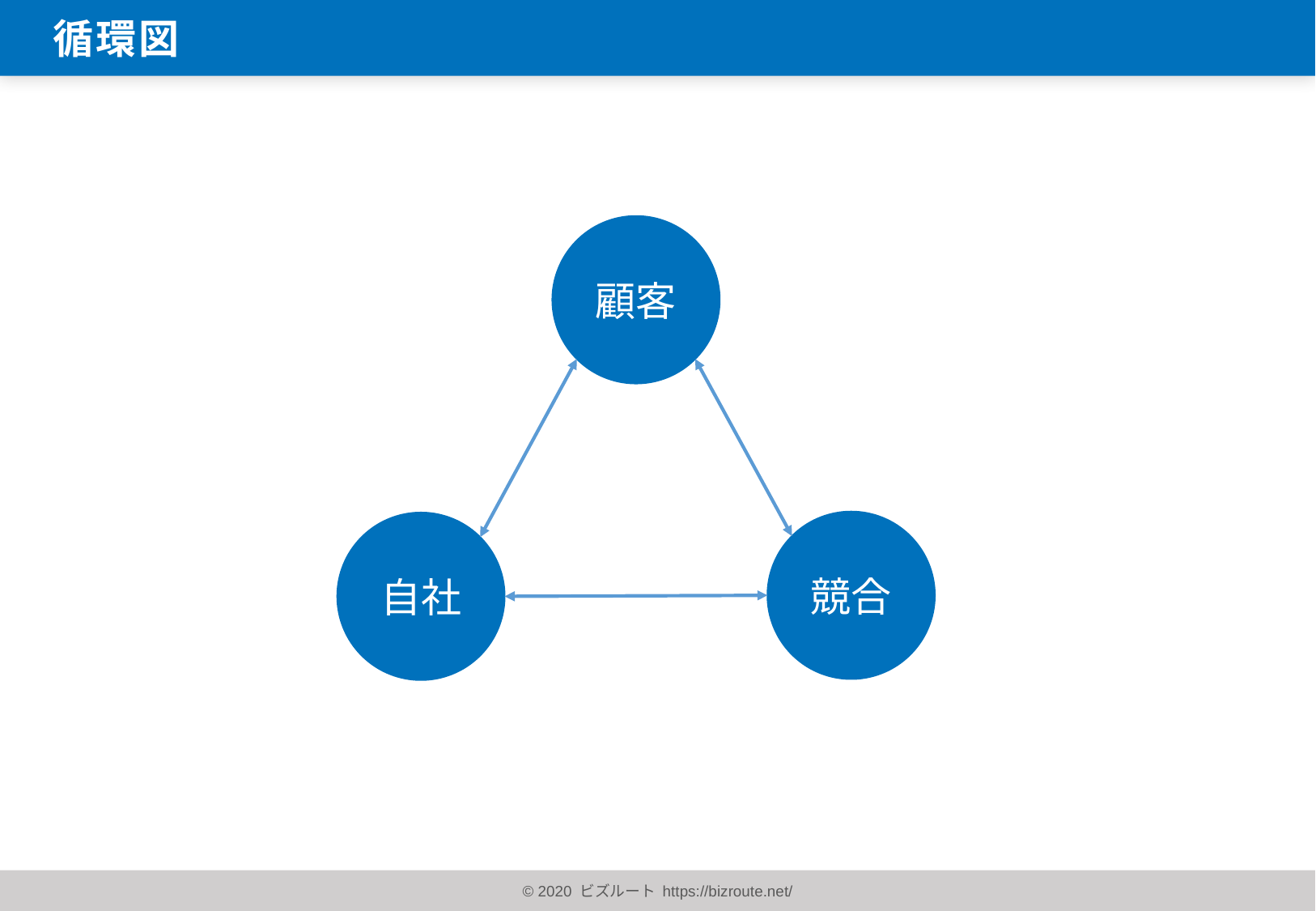

循環図
顧客
競合
自社

© 2020 ビズルート https://bizroute.net/